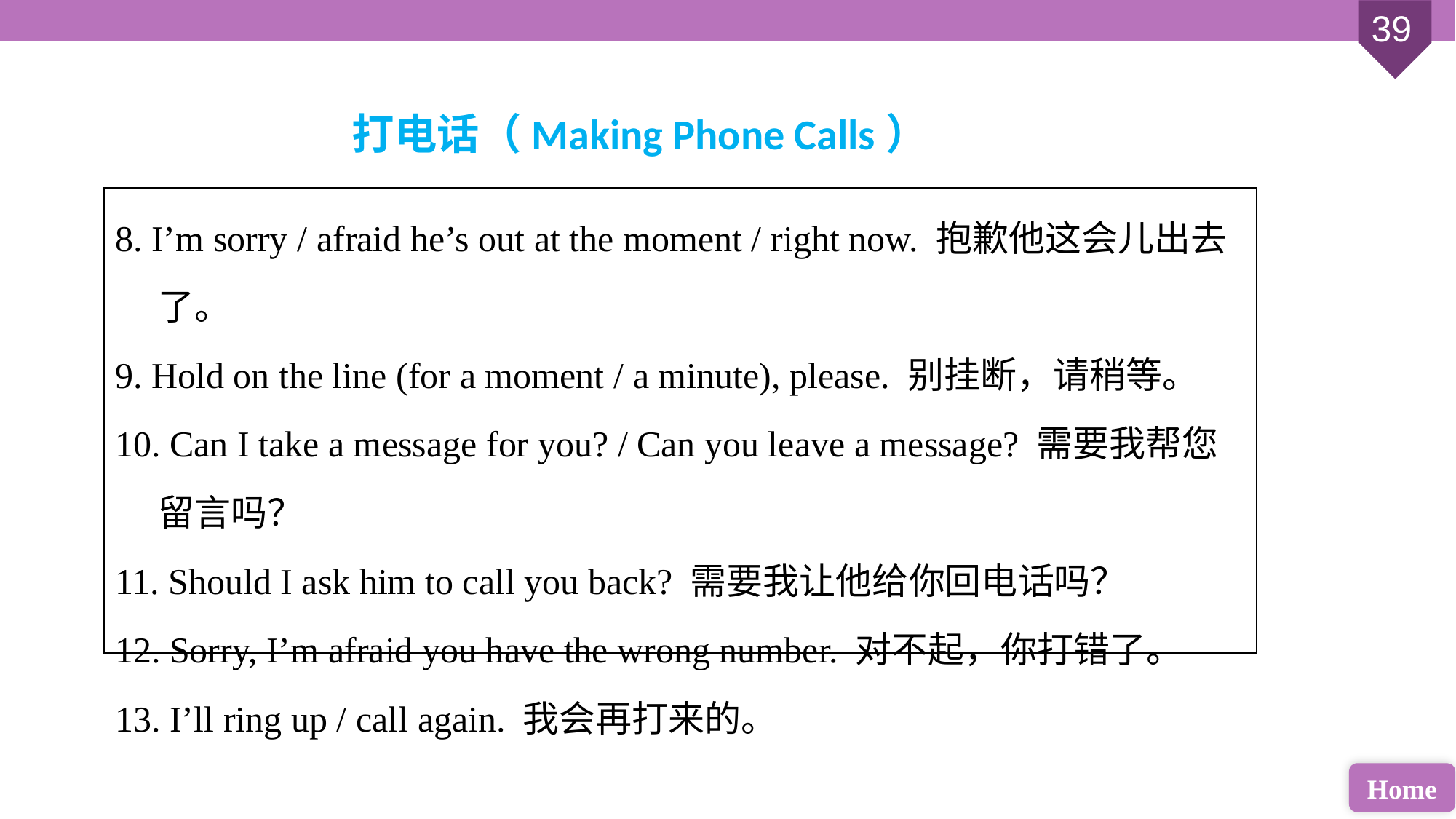

打电话（Making Phone Calls）
| 8. I’m sorry / afraid he’s out at the moment / right now. 抱歉他这会儿出去了。 9. Hold on the line (for a moment / a minute), please. 别挂断，请稍等。 10. Can I take a message for you? / Can you leave a message? 需要我帮您留言吗？ 11. Should I ask him to call you back? 需要我让他给你回电话吗？ 12. Sorry, I’m afraid you have the wrong number. 对不起，你打错了。 13. I’ll ring up / call again. 我会再打来的。 |
| --- |